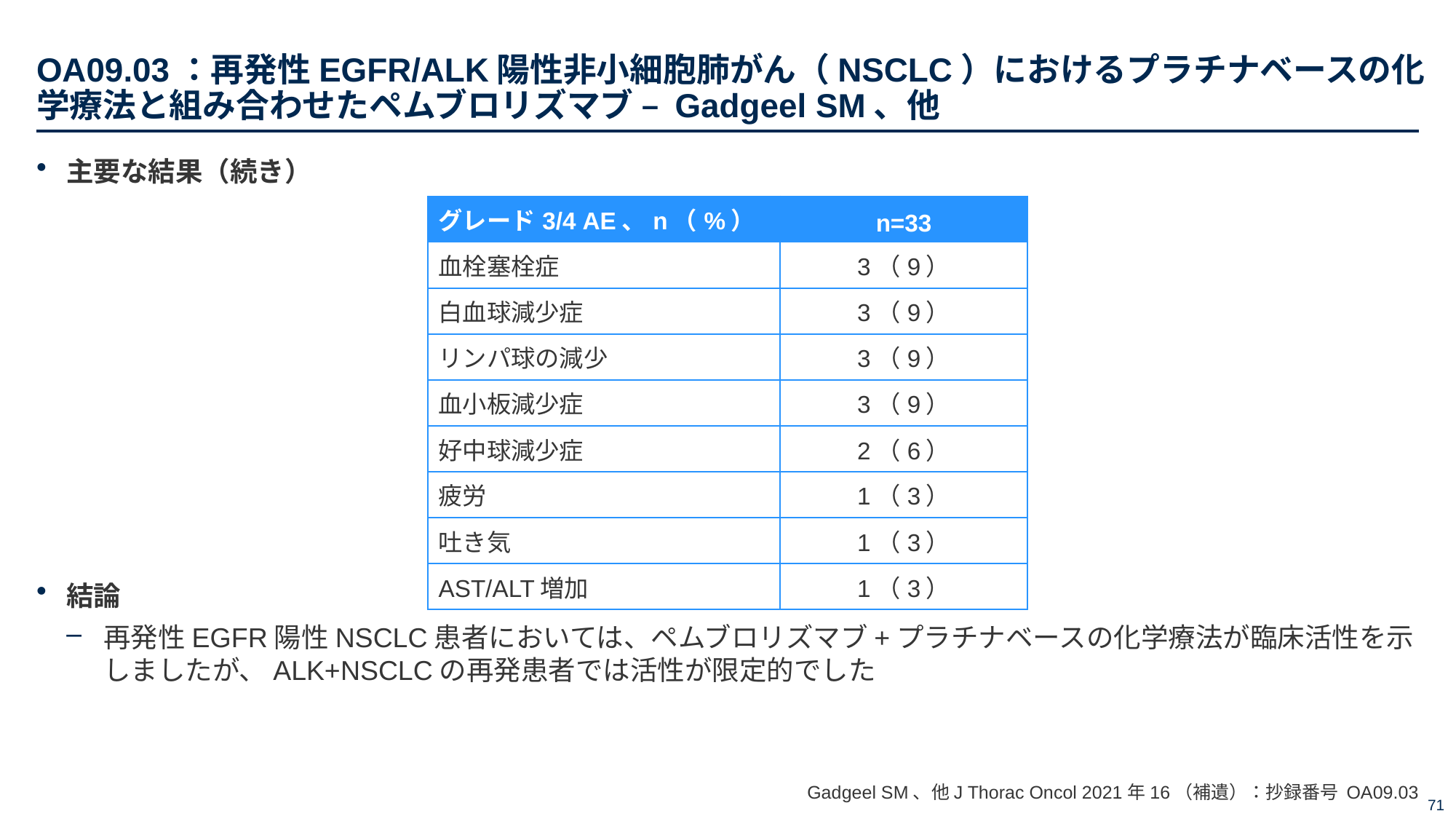

# OA09.03：再発性EGFR/ALK陽性非小細胞肺がん（NSCLC）におけるプラチナベースの化学療法と組み合わせたペムブロリズマブ – Gadgeel SM、他
主要な結果（続き）
結論
再発性EGFR陽性NSCLC患者においては、ペムブロリズマブ+プラチナベースの化学療法が臨床活性を示しましたが、ALK+NSCLCの再発患者では活性が限定的でした
| グレード3/4 AE、n（%） | n=33 |
| --- | --- |
| 血栓塞栓症 | 3（9） |
| 白血球減少症 | 3（9） |
| リンパ球の減少 | 3（9） |
| 血小板減少症 | 3（9） |
| 好中球減少症 | 2（6） |
| 疲労 | 1（3） |
| 吐き気 | 1（3） |
| AST/ALT増加 | 1（3） |
Gadgeel SM、他J Thorac Oncol 2021年16（補遺）：抄録番号 OA09.03